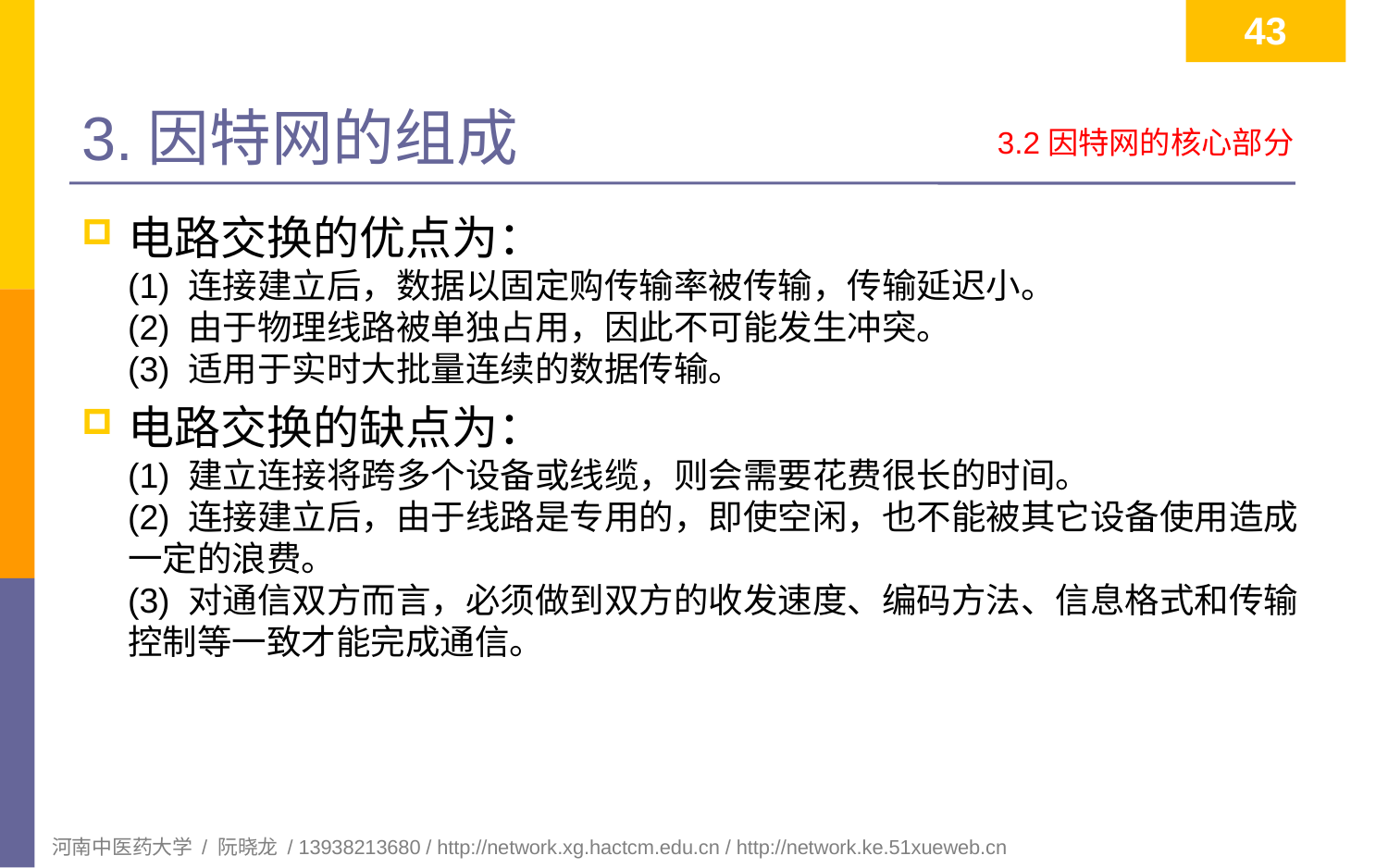

43
# 3.因特网的组成
3.2因特网的核心部分
电路交换的优点为：
(1) 连接建立后，数据以固定购传输率被传输，传输延迟小。
(2) 由于物理线路被单独占用，因此不可能发生冲突。
(3) 适用于实时大批量连续的数据传输。
电路交换的缺点为：
(1) 建立连接将跨多个设备或线缆，则会需要花费很长的时间。
(2) 连接建立后，由于线路是专用的，即使空闲，也不能被其它设备使用造成一定的浪费。
(3) 对通信双方而言，必须做到双方的收发速度、编码方法、信息格式和传输控制等一致才能完成通信。